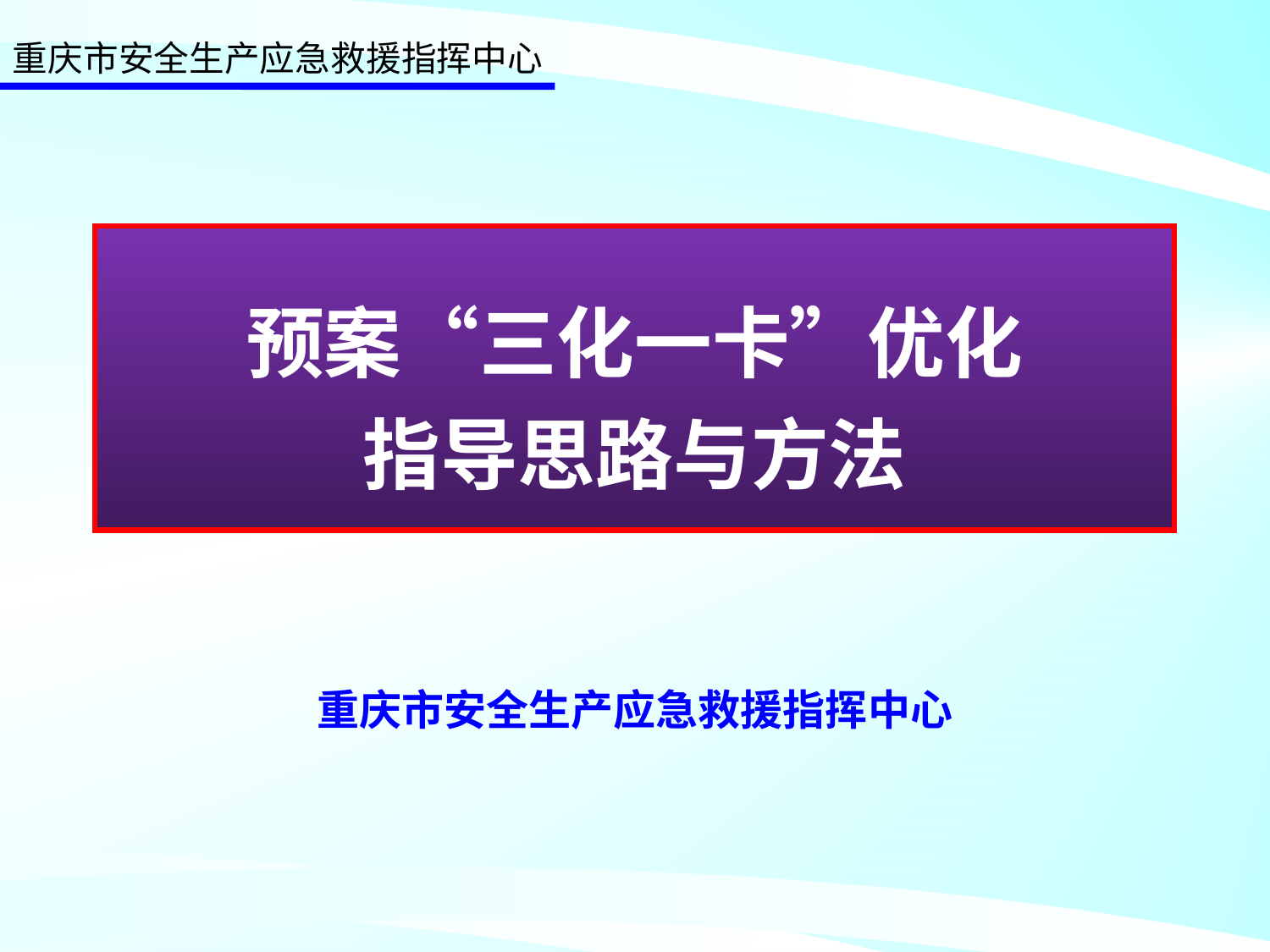

重庆市安全生产应急救援指挥中心

# 预案“三化一卡”优化 指导思路与方法
重庆市安全生产应急救援指挥中心